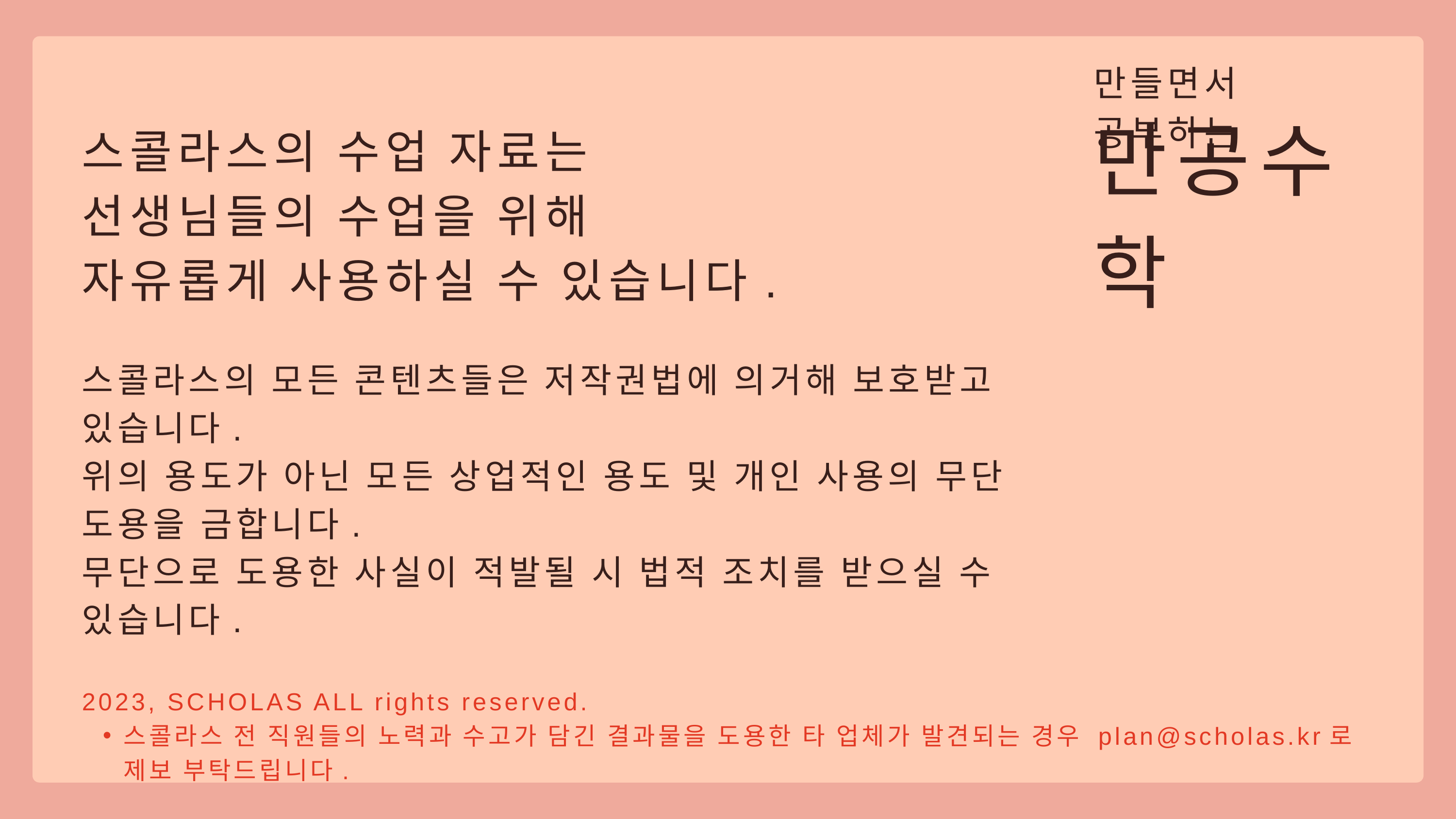

만들면서 공부하는
만공수학
스콜라스의 수업 자료는
선생님들의 수업을 위해
자유롭게 사용하실 수 있습니다.
스콜라스의 모든 콘텐츠들은 저작권법에 의거해 보호받고 있습니다.
위의 용도가 아닌 모든 상업적인 용도 및 개인 사용의 무단 도용을 금합니다.
무단으로 도용한 사실이 적발될 시 법적 조치를 받으실 수 있습니다.
2023, SCHOLAS ALL rights reserved.
스콜라스 전 직원들의 노력과 수고가 담긴 결과물을 도용한 타 업체가 발견되는 경우 plan@scholas.kr로 제보 부탁드립니다.